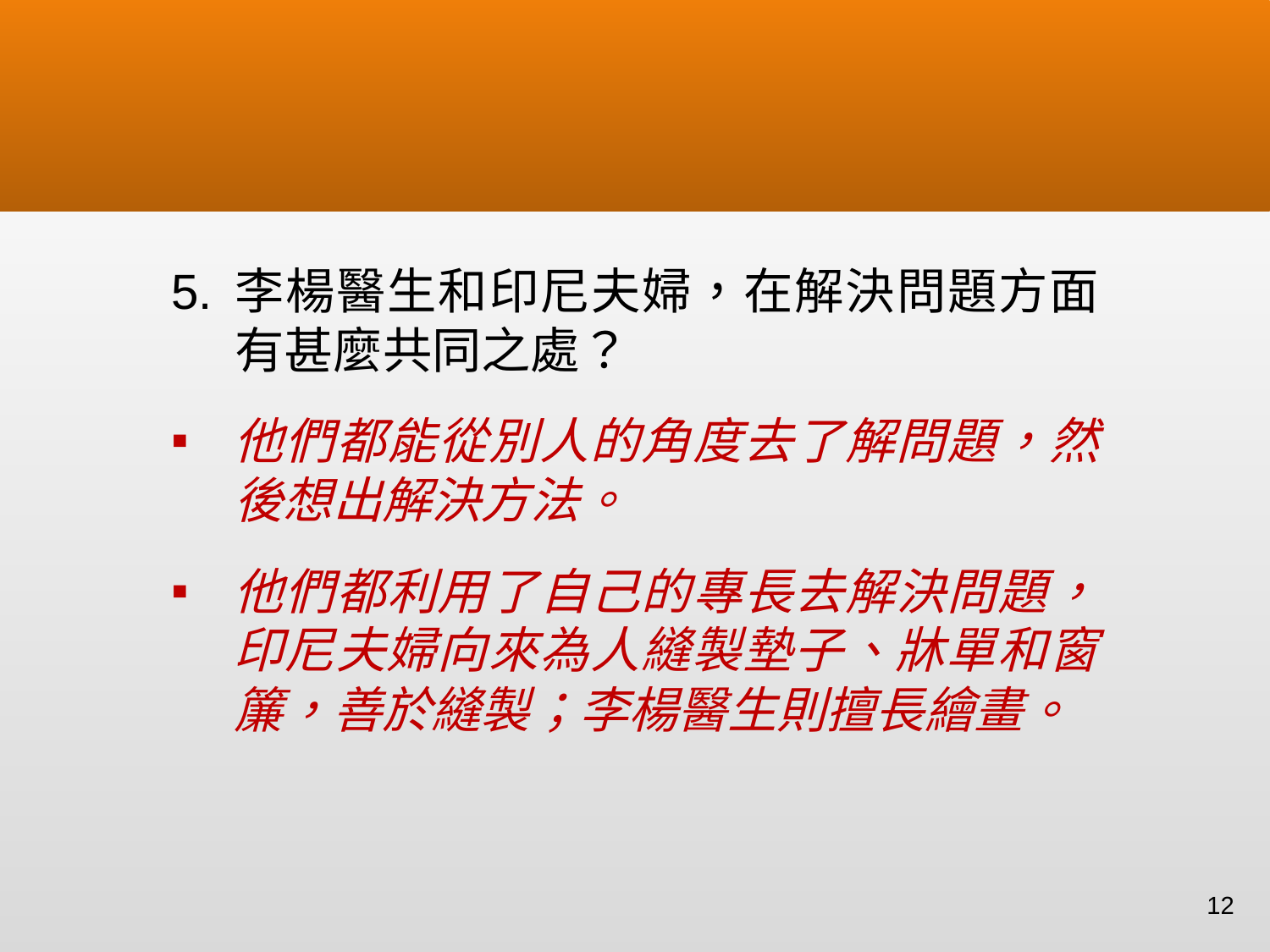

#
李楊醫生和印尼夫婦，在解決問題方面有甚麼共同之處？
他們都能從別人的角度去了解問題，然後想出解決方法。
他們都利用了自己的專長去解決問題，印尼夫婦向來為人縫製墊子、牀單和窗簾，善於縫製；李楊醫生則擅長繪畫。
12